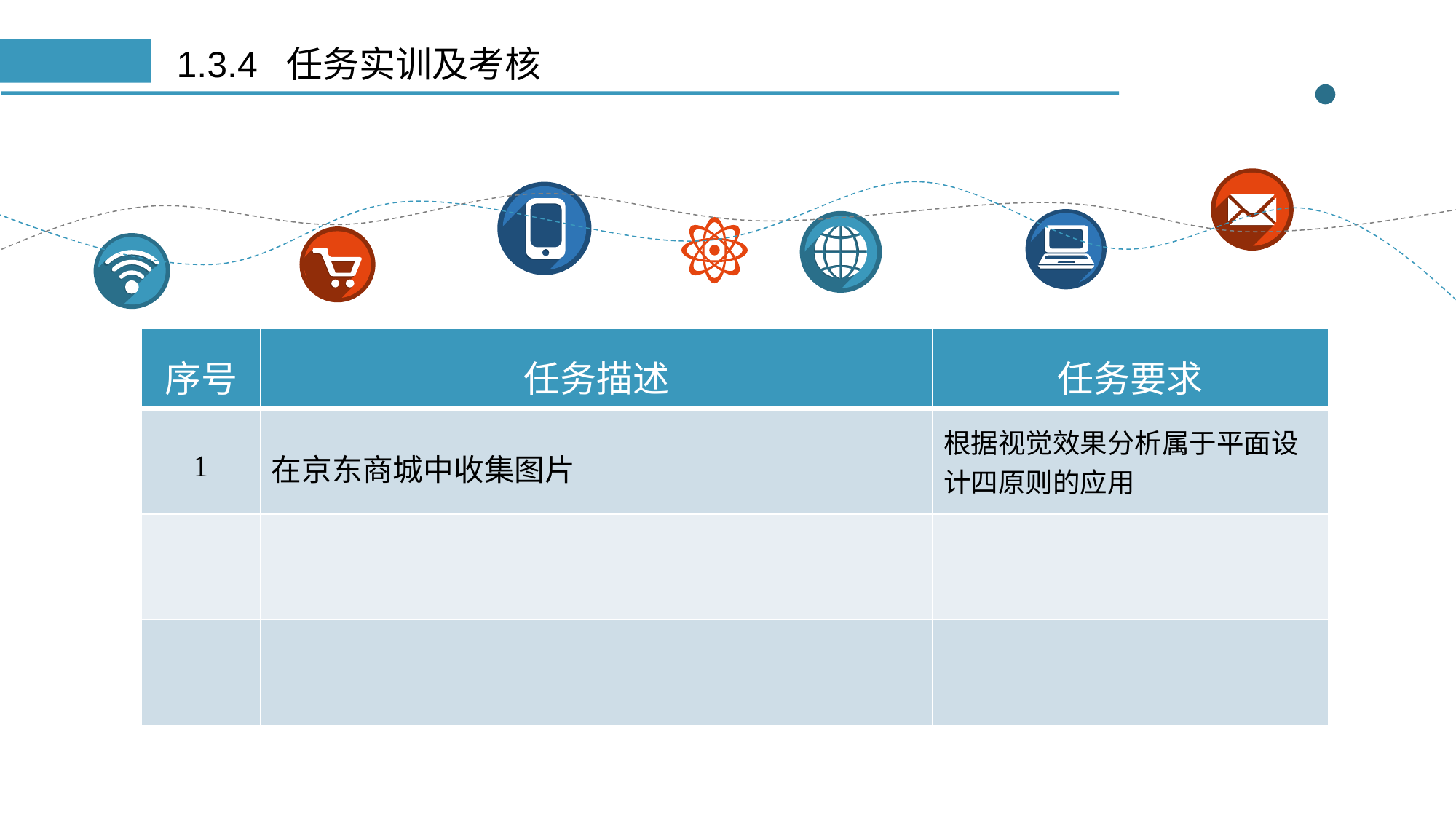

# 1.3.4  任务实训及考核

| 序号 | 任务描述 | 任务要求 |
| --- | --- | --- |
| 1 | 在京东商城中收集图片 | 根据视觉效果分析属于平面设计四原则的应用 |
|  |  |  |
|  |  |  |